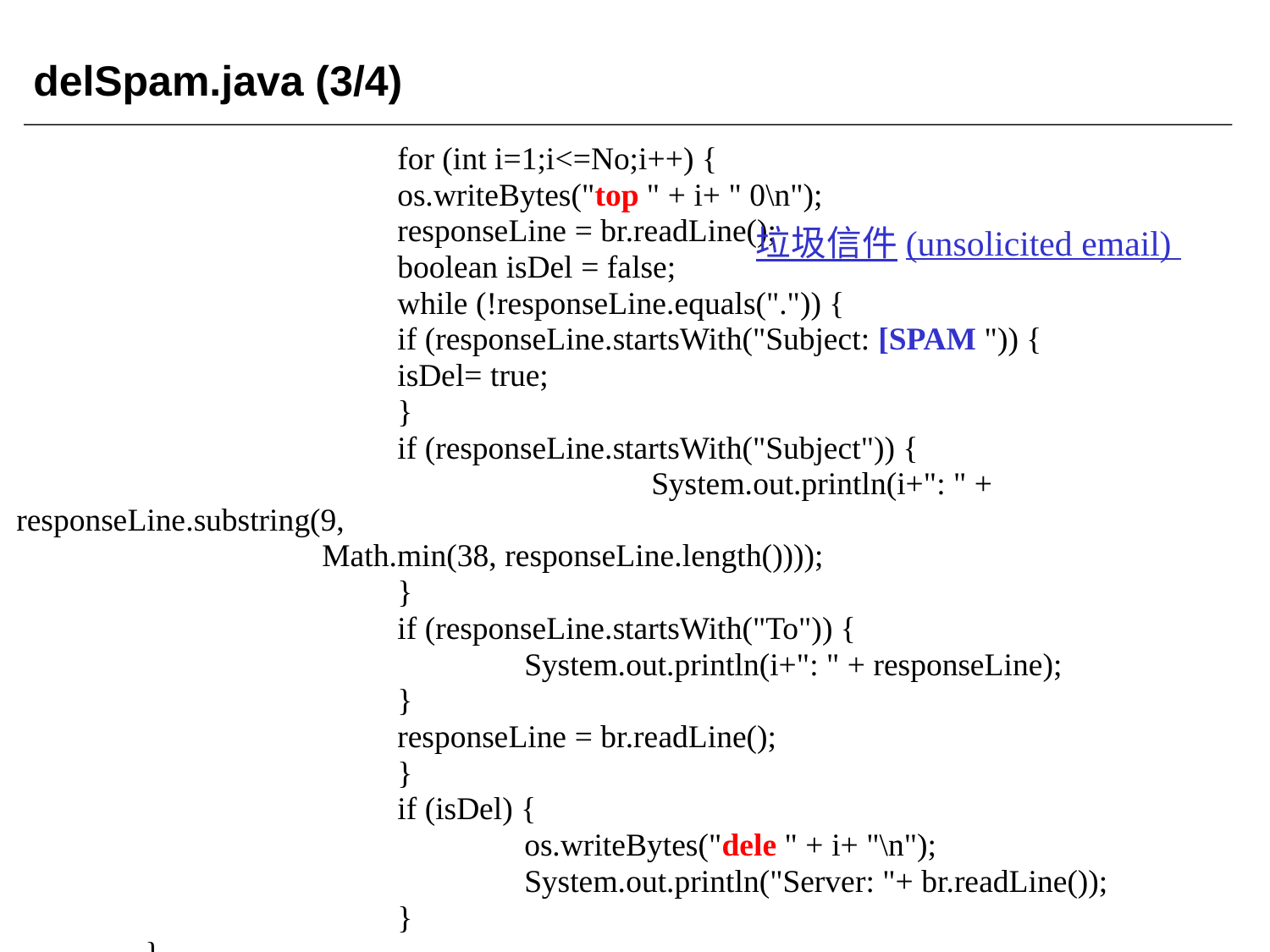

delSpam.java (3/4)

			for (int i=1;i<=No;i++) {
                  		os.writeBytes("top " + i+ " 0\n");
                  		responseLine = br.readLine();
                  		boolean isDel = false;
                  		while (!responseLine.equals(".")) {
                    		if (responseLine.startsWith("Subject: [SPAM ")) {
                      		isDel= true;
                    		}
                    		if (responseLine.startsWith("Subject")) {
        					System.out.println(i+": " + responseLine.substring(9,
                                      Math.min(38, responseLine.length())));
                    		}
                    		if (responseLine.startsWith("To")) {
                      			System.out.println(i+": " + responseLine);
                    		}
                    		responseLine = br.readLine();
                  		}
                  		if (isDel) {
                  			os.writeBytes("dele " + i+ "\n");
                  			System.out.println("Server: "+ br.readLine());
                  		}
                }
垃圾信件(unsolicited email)